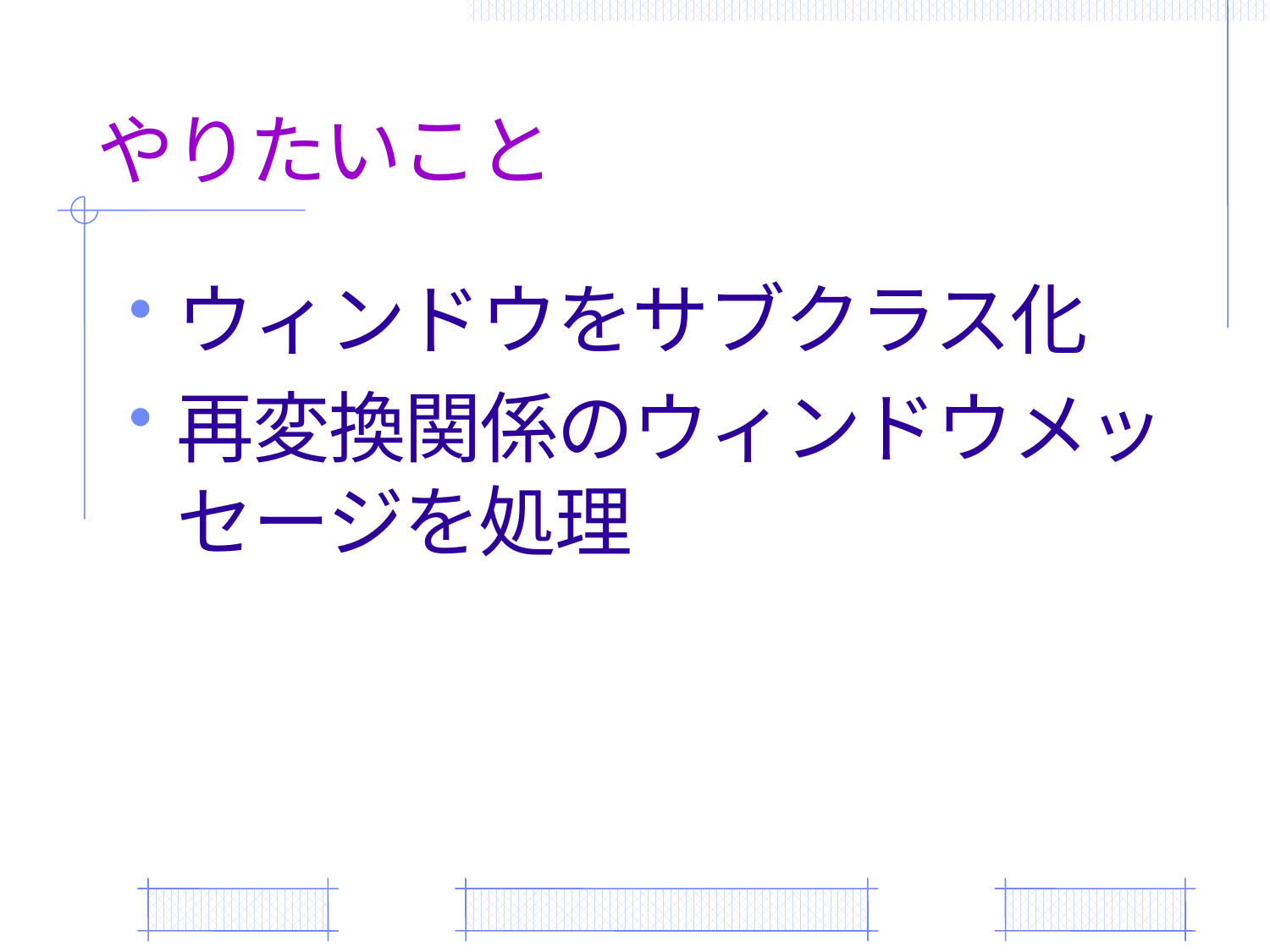

# やりたいこと
ウィンドウをサブクラス化
再変換関係のウィンドウメッセージを処理